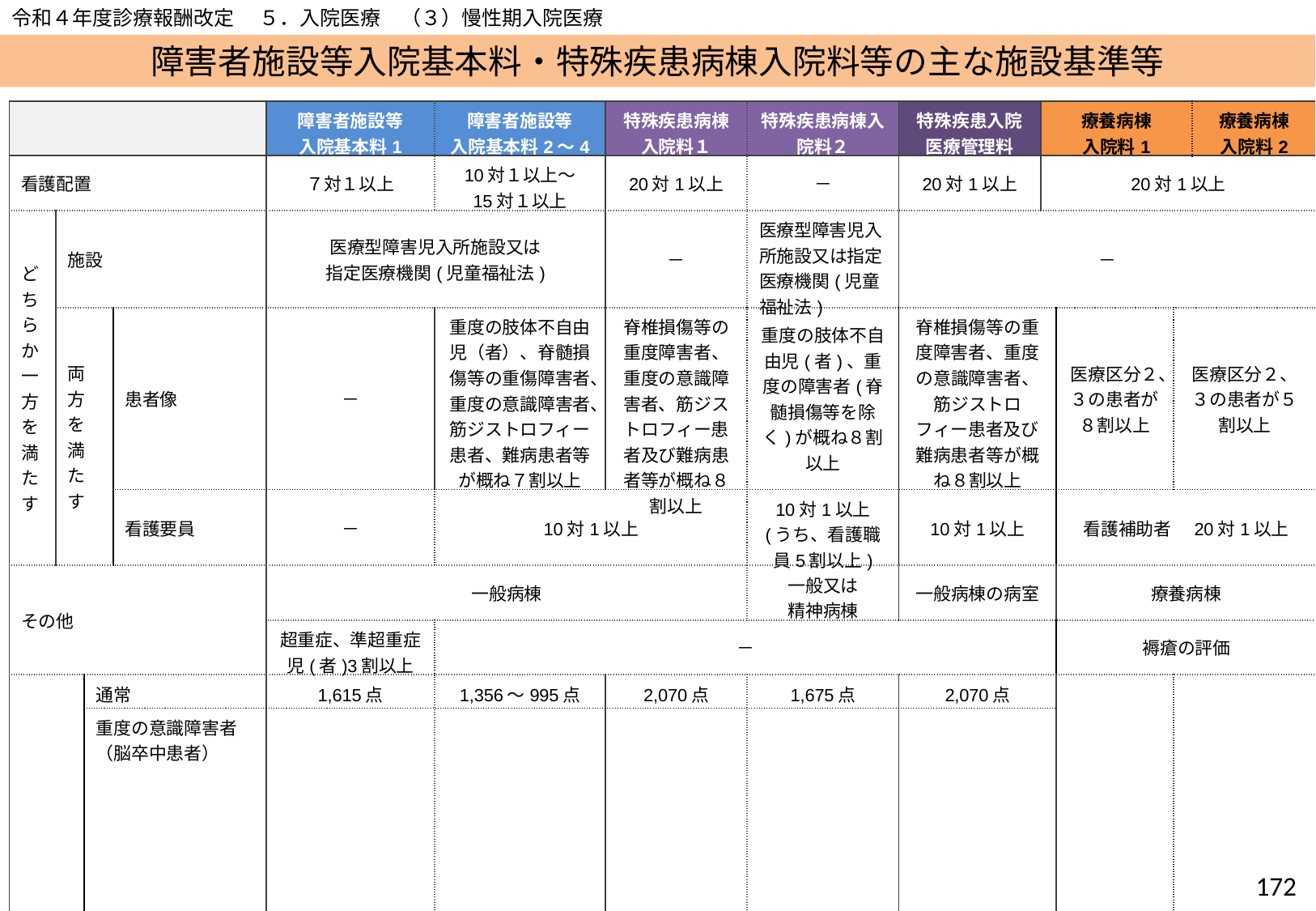

令和４年度診療報酬改定　 ５．入院医療　（３）慢性期入院医療
障害者施設等入院基本料・特殊疾患病棟入院料等の主な施設基準等
|  |  |  |  | 障害者施設等 入院基本料1 | 障害者施設等 入院基本料2～4 | 特殊疾患病棟 入院料１ | 特殊疾患病棟入院料２ | 特殊疾患入院 医療管理料 | 療養病棟 入院料1 |  |  | 療養病棟 入院料2 |
| --- | --- | --- | --- | --- | --- | --- | --- | --- | --- | --- | --- | --- |
| 看護配置 |  |  |  | ７対１以上 | 10対１以上～ 15対１以上 | 20対1以上 | － | 20対1以上 | 20対1以上 |  |  |  |
| どちらか一方を満たす | 施設 |  |  | 医療型障害児入所施設又は 指定医療機関(児童福祉法) |  | － | 医療型障害児入所施設又は指定医療機関(児童福祉法) | － |  |  |  |  |
|  | 両方を満たす |  | 患者像 | － | 重度の肢体不自由児（者）、脊髄損傷等の重傷障害者、重度の意識障害者、筋ジストロフィー患者、難病患者等が概ね７割以上 | 脊椎損傷等の重度障害者、重度の意識障害者、筋ジストロフィー患者及び難病患者等が概ね８割以上 | 重度の肢体不自由児(者)、重度の障害者(脊髄損傷等を除く)が概ね８割以上 | 脊椎損傷等の重度障害者、重度の意識障害者、筋ジストロフィー患者及び難病患者等が概ね８割以上 |  | 医療区分２、３の患者が８割以上 | 医療区分２、３の患者が５割以上 |  |
|  |  |  | 看護要員 | － | 10対1以上 |  | 10対1以上 (うち、看護職員5割以上) | 10対1以上 |  | 看護補助者　20対1以上 |  |  |
| その他 |  |  |  | 一般病棟 |  |  | 一般又は 精神病棟 | 一般病棟の病室 |  | 療養病棟 |  |  |
|  |  |  |  | 超重症、準超重症児(者)3割以上 | － |  |  |  |  | 褥瘡の評価 |  |  |
| 点数 |  | 通常 |  | 1,615点 | 1,356～995点 | 2,070点 | 1,675点 | 2,070点 |  | 1,813～815点 | 1,748～751点 |  |
|  |  | 重度の意識障害者（脳卒中患者） |  | 1,496, 1,358点 | 1,496～1,107点 | 1,910, 1,745点 | 1,657, 1,491点 | 1,909, 1,743点 |  |  |  |  |
|  |  | 上記以外の脳卒中患者 |  | 1,345, 1,221点 | 1,207～995点 | 1,717, 1,569点 | 1,490, 1,341点 | 1,717, 1,569点 |  |  |  |  |
| 包括範囲 |  | 通常 |  | 出来高 |  | 一部の入院基本料等加算・薬剤等を除き包括 |  |  |  | 検査・投薬、注射(一部を除く)・病理診断・X線写真等・一部の処置等は包括 |  |  |
|  |  | 脳卒中患者 |  | 療養病棟入院基本料と同様の取扱 |  |  |  |  |  |  |  |  |
172